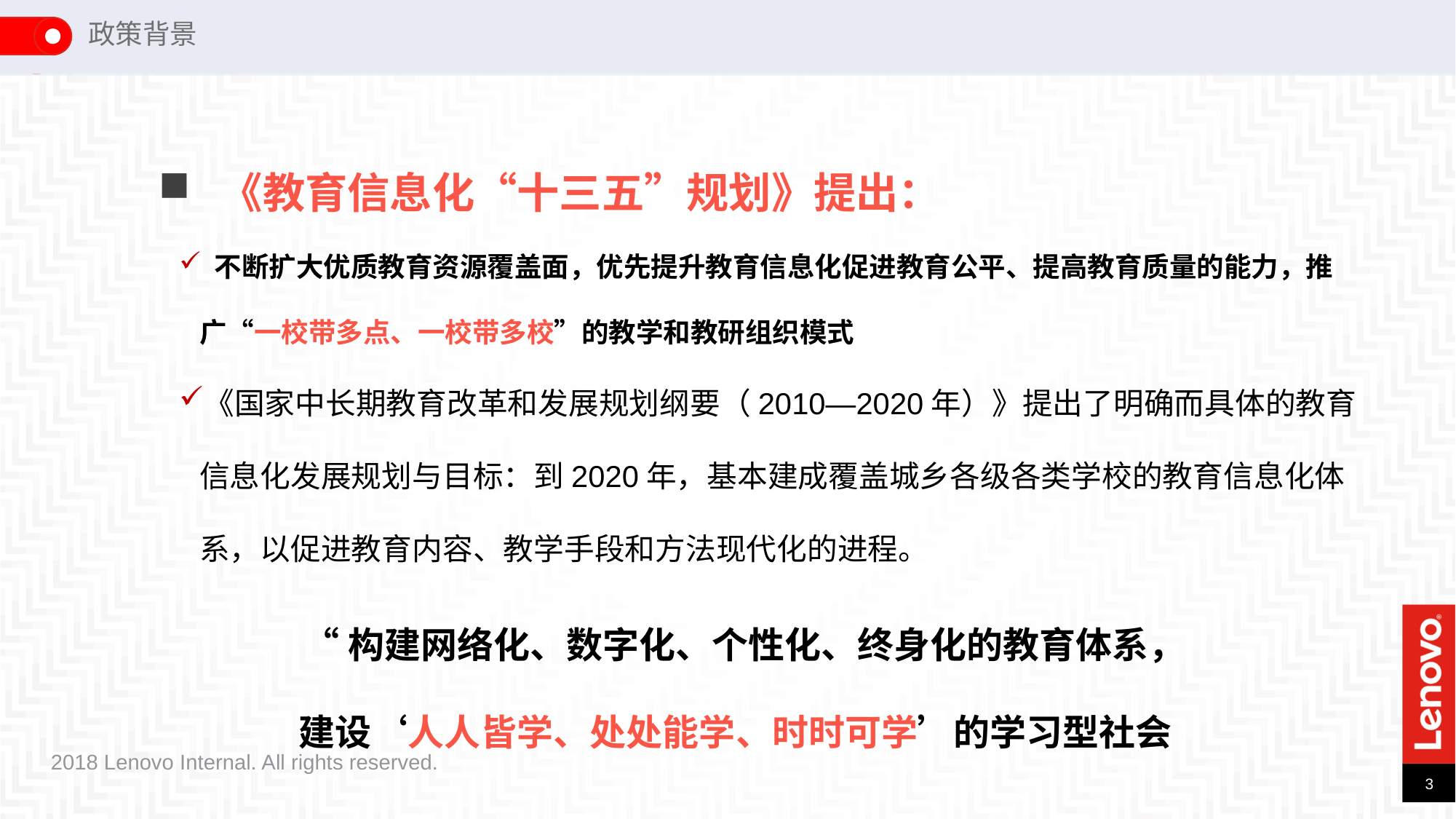

政策背景
  《教育信息化“十三五”规划》提出：
 不断扩大优质教育资源覆盖面，优先提升教育信息化促进教育公平、提高教育质量的能力，推广“一校带多点、一校带多校”的教学和教研组织模式
《国家中长期教育改革和发展规划纲要（2010—2020年）》提出了明确而具体的教育信息化发展规划与目标：到2020年，基本建成覆盖城乡各级各类学校的教育信息化体系，以促进教育内容、教学手段和方法现代化的进程。

  “构建网络化、数字化、个性化、终身化的教育体系，
建设‘人人皆学、处处能学、时时可学’的学习型社会